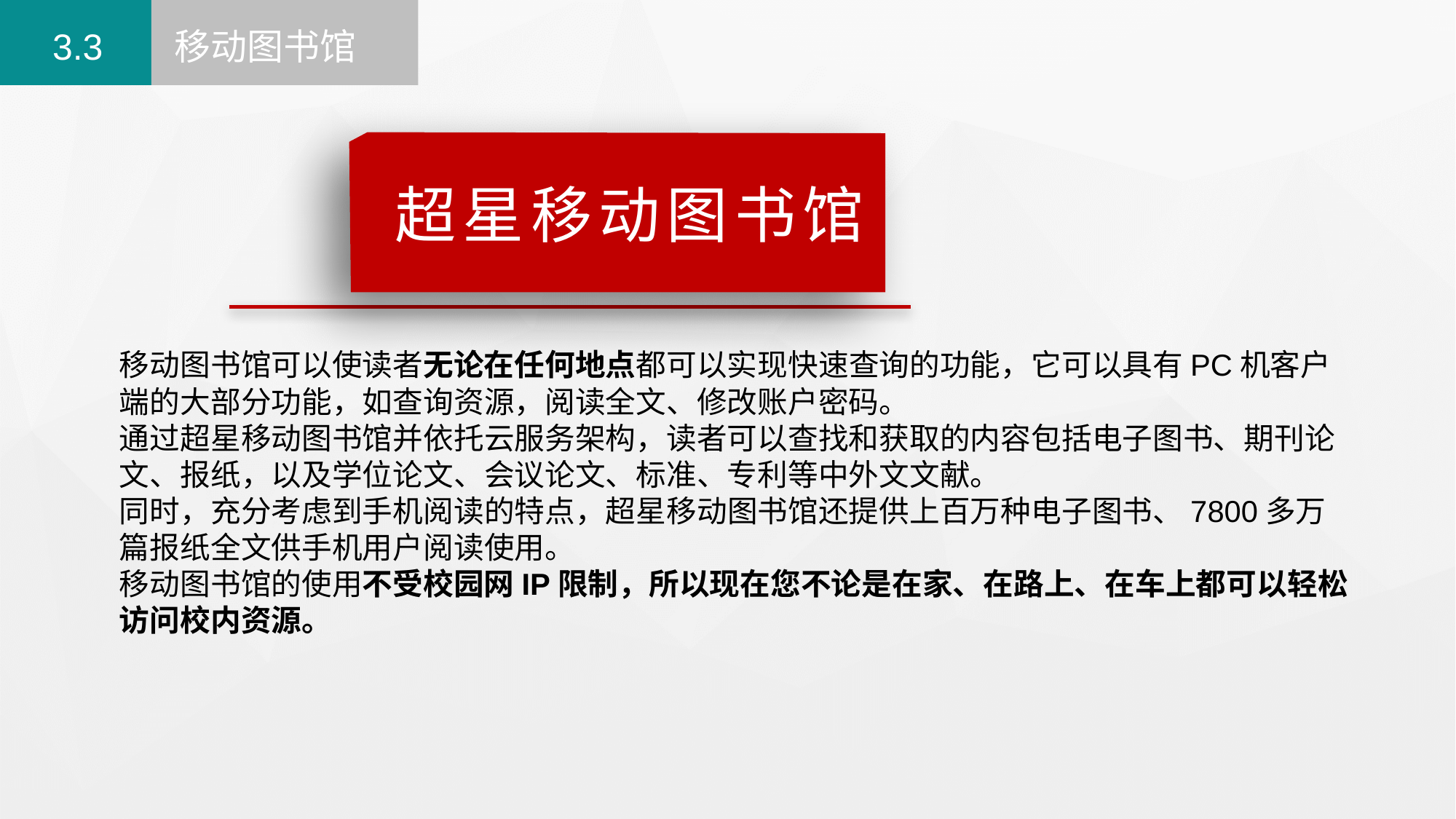

3.3
移动图书馆

超星移动图书馆
移动图书馆可以使读者无论在任何地点都可以实现快速查询的功能，它可以具有PC机客户端的大部分功能，如查询资源，阅读全文、修改账户密码。
通过超星移动图书馆并依托云服务架构，读者可以查找和获取的内容包括电子图书、期刊论文、报纸，以及学位论文、会议论文、标准、专利等中外文文献。
同时，充分考虑到手机阅读的特点，超星移动图书馆还提供上百万种电子图书、7800多万篇报纸全文供手机用户阅读使用。
移动图书馆的使用不受校园网IP限制，所以现在您不论是在家、在路上、在车上都可以轻松访问校内资源。